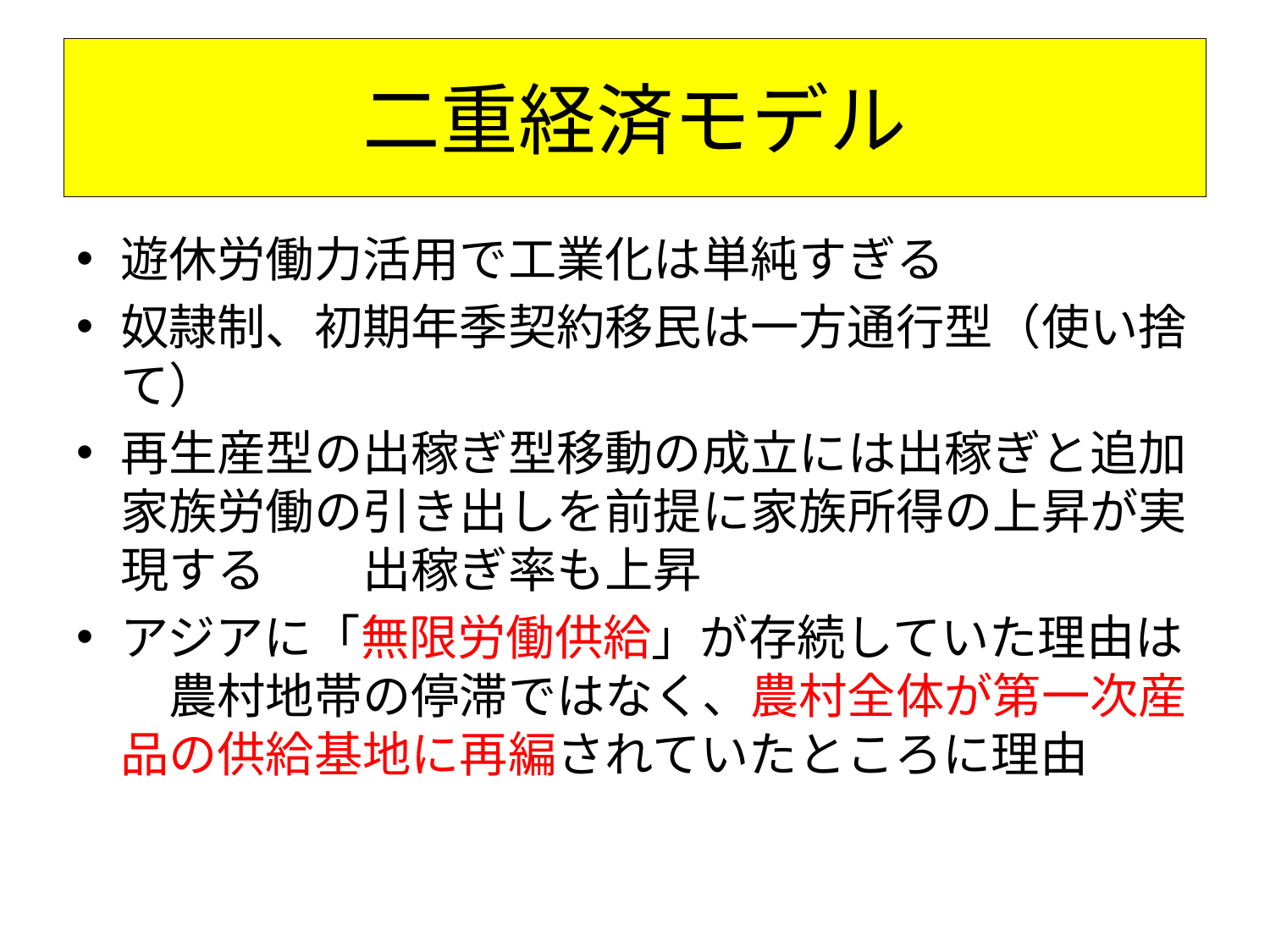

# 二重経済モデル
遊休労働力活用で工業化は単純すぎる
奴隷制、初期年季契約移民は一方通行型（使い捨て）
再生産型の出稼ぎ型移動の成立には出稼ぎと追加家族労働の引き出しを前提に家族所得の上昇が実現する　　出稼ぎ率も上昇
アジアに「無限労働供給」が存続していた理由は　農村地帯の停滞ではなく、農村全体が第一次産品の供給基地に再編されていたところに理由